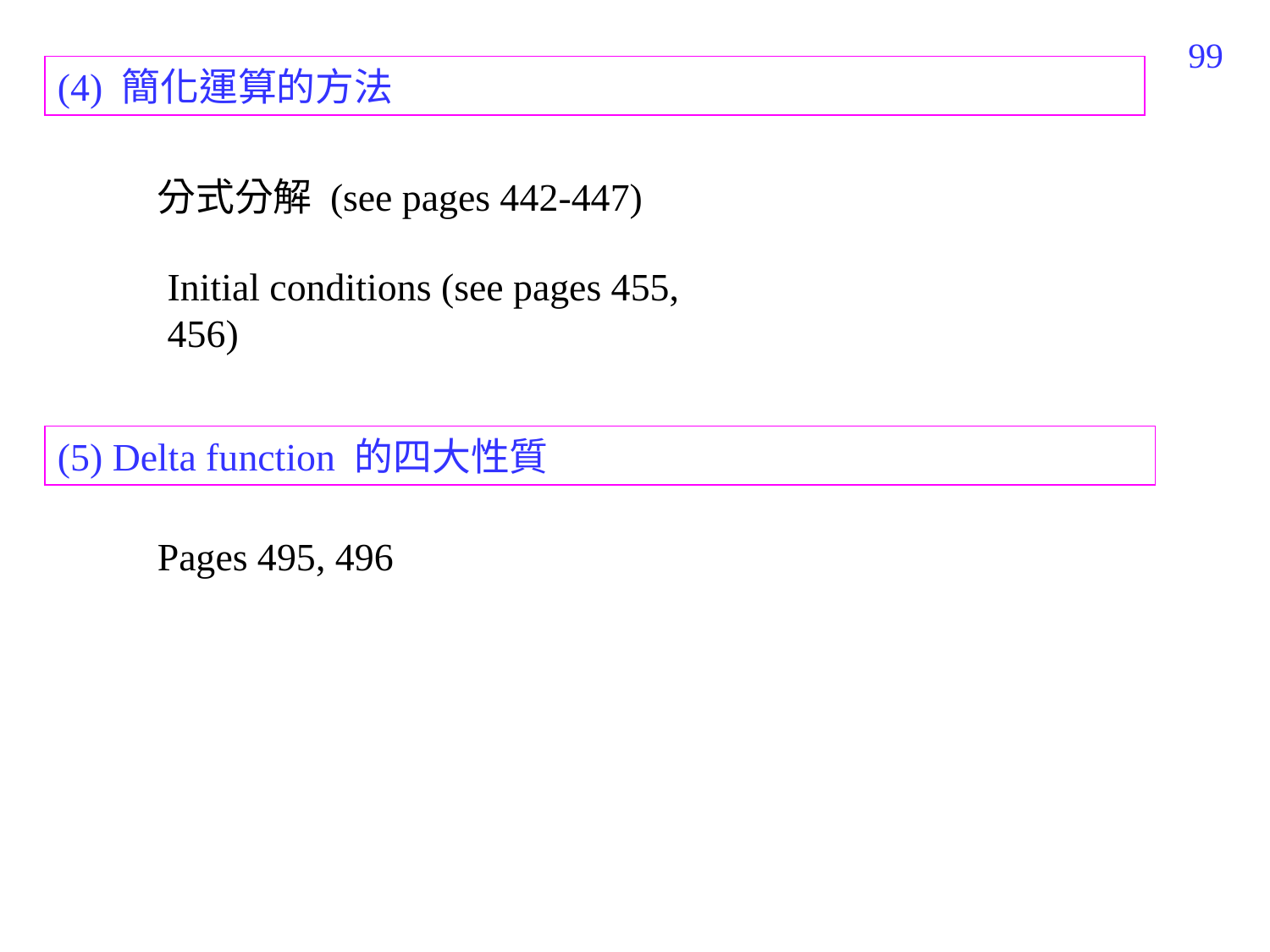

99
(4) 簡化運算的方法
分式分解 (see pages 442-447)
Initial conditions (see pages 455, 456)
(5) Delta function 的四大性質
Pages 495, 496